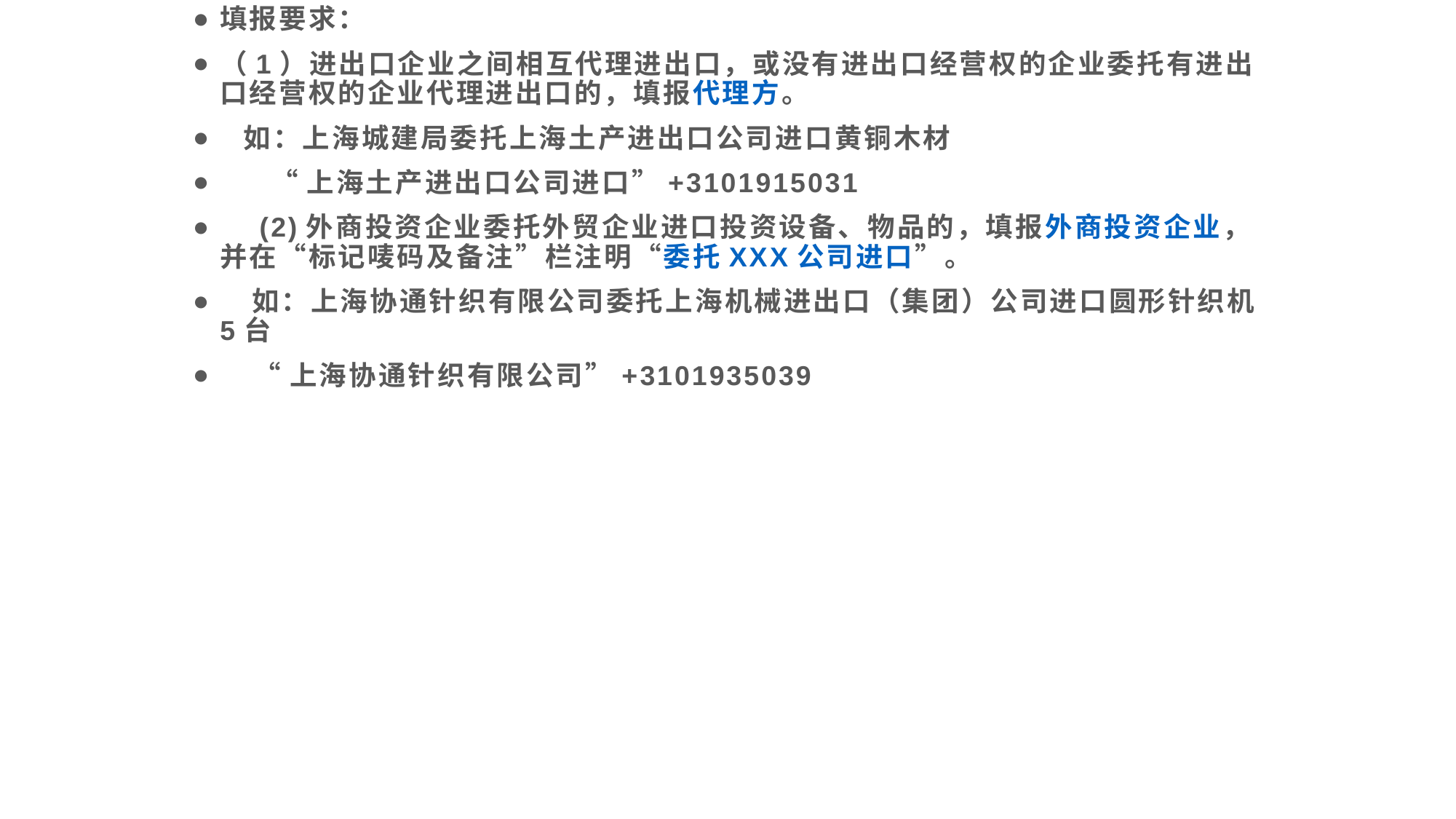

填报要求：
（1）进出口企业之间相互代理进出口，或没有进出口经营权的企业委托有进出口经营权的企业代理进出口的，填报代理方。
  如：上海城建局委托上海土产进出口公司进口黄铜木材
      “上海土产进出口公司进口”+3101915031
    (2)外商投资企业委托外贸企业进口投资设备、物品的，填报外商投资企业，并在“标记唛码及备注”栏注明“委托XXX公司进口”。
   如：上海协通针织有限公司委托上海机械进出口（集团）公司进口圆形针织机5台
    “上海协通针织有限公司”+3101935039